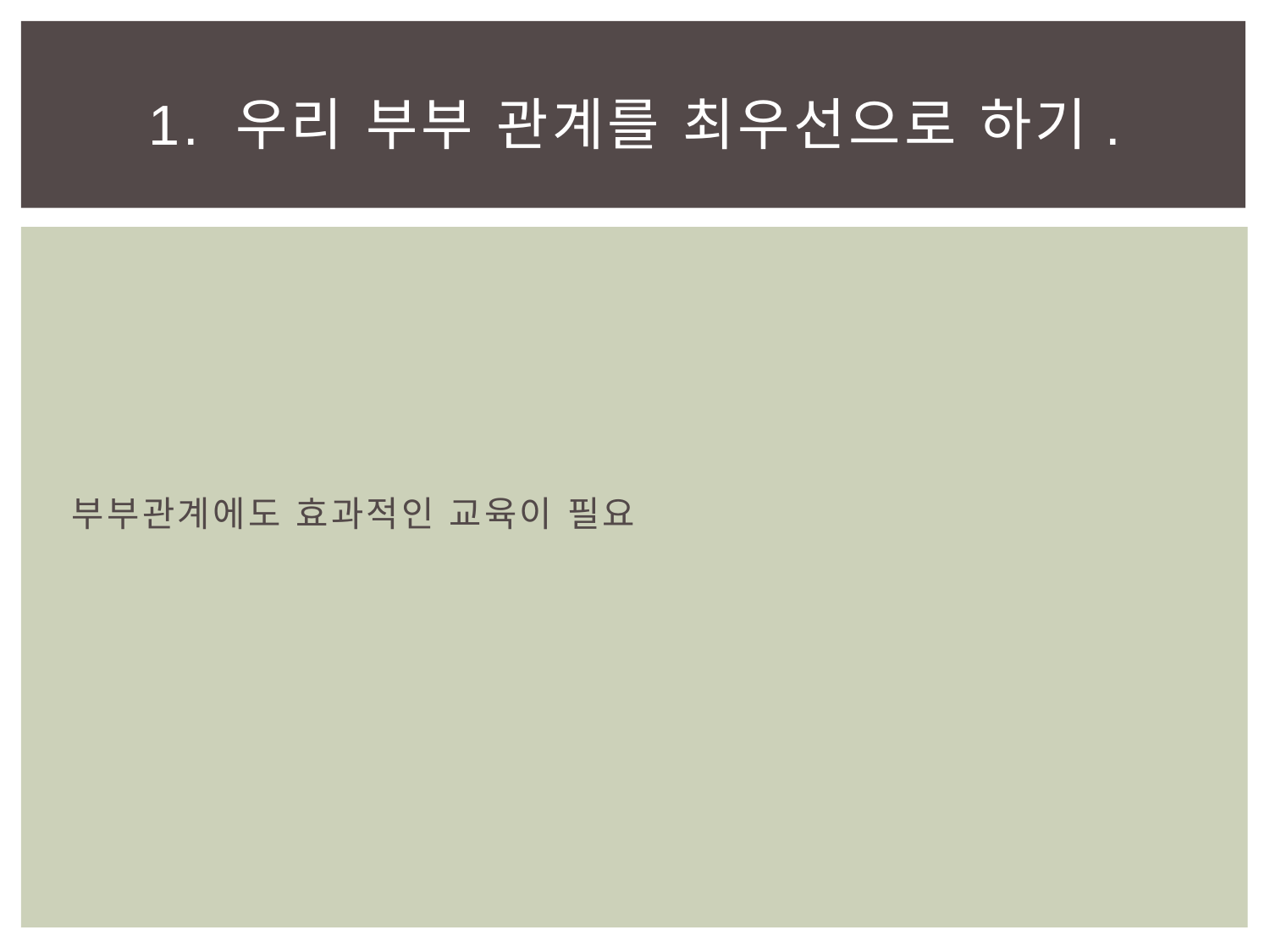

# 1. 우리 부부 관계를 최우선으로 하기.

부부관계에도 효과적인 교육이 필요